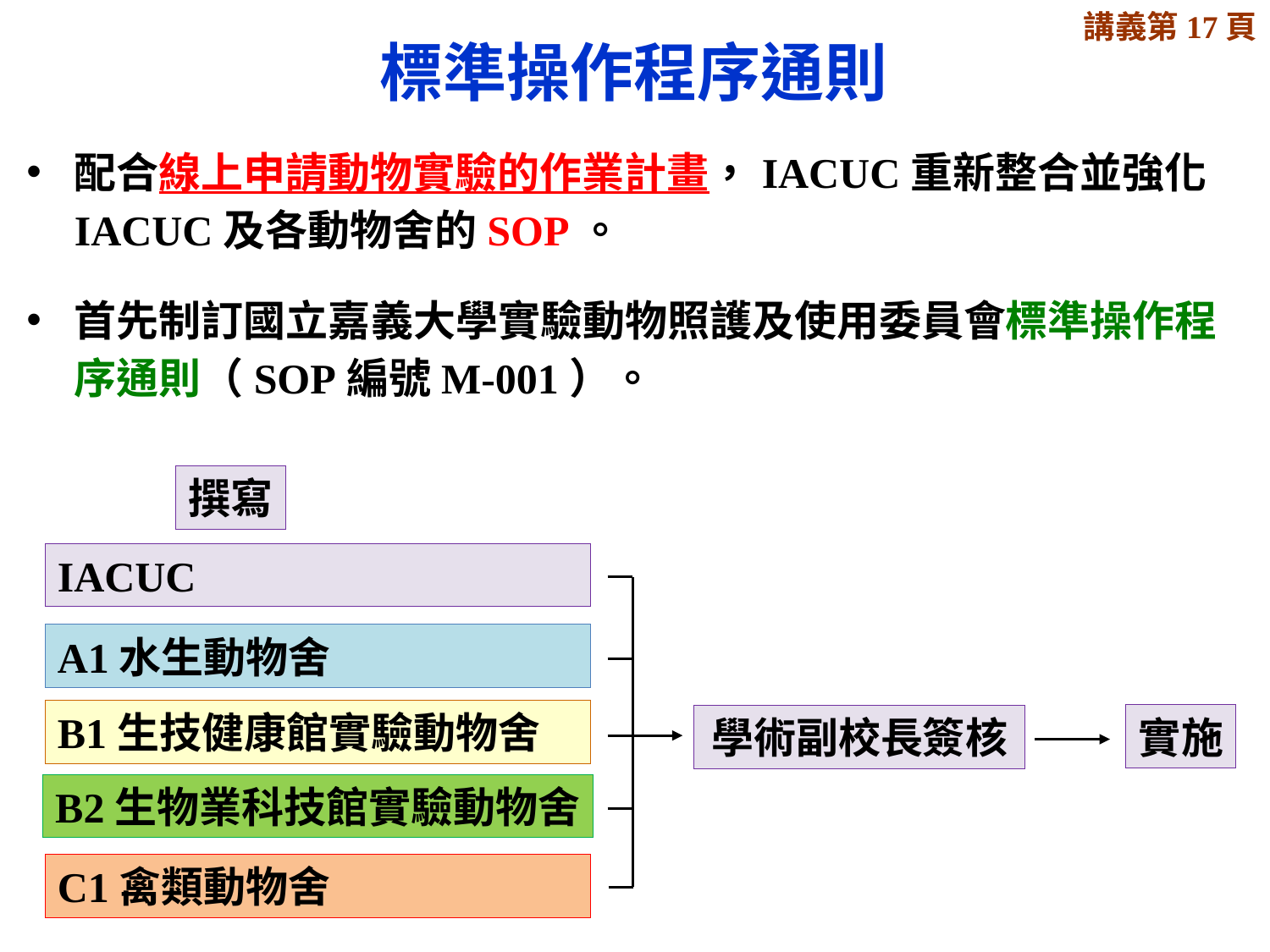

講義第17頁
標準操作程序通則
配合線上申請動物實驗的作業計畫，IACUC重新整合並強化IACUC及各動物舍的SOP。
首先制訂國立嘉義大學實驗動物照護及使用委員會標準操作程序通則（SOP編號M-001）。

撰寫
IACUC
A1水生動物舍
B1生技健康館實驗動物舍
實施
學術副校長簽核
B2生物業科技館實驗動物舍
C1禽類動物舍